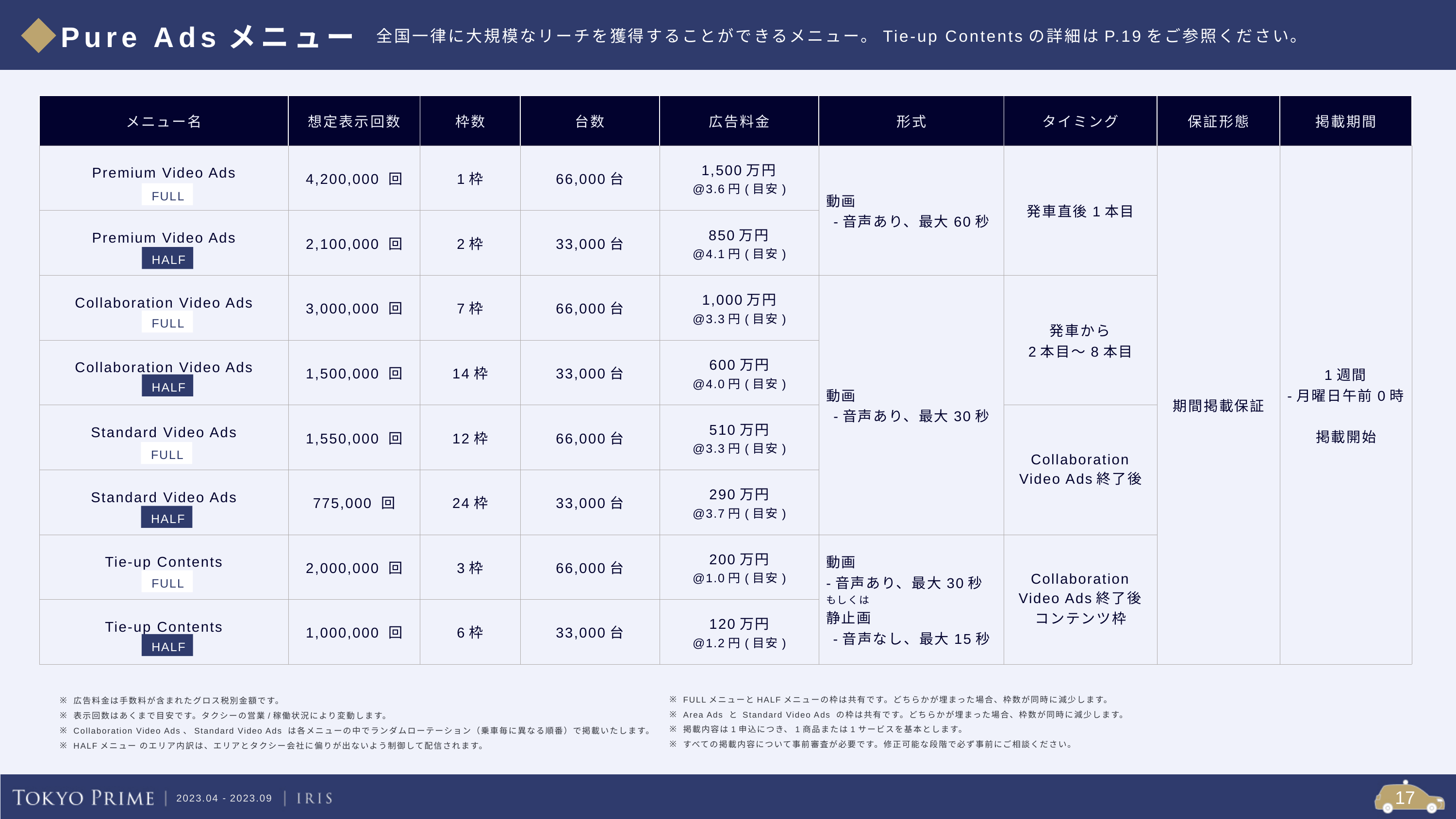

全国一律に大規模なリーチを獲得することができるメニュー。Tie-up Contentsの詳細はP.19をご参照ください。
Pure Adsメニュー
| メニュー名 | 想定表示回数 | 枠数 | 台数 | 広告料金 | 形式 | タイミング | 保証形態 | 掲載期間 |
| --- | --- | --- | --- | --- | --- | --- | --- | --- |
| Premium Video Ads | 4,200,000 回 | 1枠 | 66,000台 | 1,500万円 @3.6円(目安) | 動画 -音声あり、最大60秒 | 発車直後1本目 | 期間掲載保証 | 1週間 -月曜日午前0時 掲載開始 |
| Premium Video Ads | 2,100,000 回 | 2枠 | 33,000台 | 850万円 @4.1円(目安) |  |  |  |  |
| Collaboration Video Ads | 3,000,000 回 | 7枠 | 66,000台 | 1,000万円 @3.3円(目安) | 動画 -音声あり、最大30秒 | 発車から 2本目～8本目 |  |  |
| Collaboration Video Ads | 1,500,000 回 | 14枠 | 33,000台 | 600万円 @4.0円(目安) |  |  |  |  |
| Standard Video Ads | 1,550,000 回 | 12枠 | 66,000台 | 510万円 @3.3円(目安) |  | Collaboration Video Ads終了後 |  |  |
| Standard Video Ads | 775,000 回 | 24枠 | 33,000台 | 290万円 @3.7円(目安) |  |  |  |  |
| Tie-up Contents | 2,000,000 回 | 3枠 | 66,000台 | 200万円 @1.0円(目安) | 動画 -音声あり、最大30秒 もしくは 静止画 -音声なし、最大15秒 | Collaboration Video Ads終了後 コンテンツ枠 |  |  |
| Tie-up Contents | 1,000,000 回 | 6枠 | 33,000台 | 120万円 @1.2円(目安) |  |  |  |  |

FULL

HALF

FULL

HALF

FULL

HALF

FULL

HALF
FULLメニューとHALFメニューの枠は共有です。どちらかが埋まった場合、枠数が同時に減少します。
Area Ads と Standard Video Ads の枠は共有です。どちらかが埋まった場合、枠数が同時に減少します。
掲載内容は1申込につき、1商品または1サービスを基本とします。
すべての掲載内容について事前審査が必要です。修正可能な段階で必ず事前にご相談ください。

広告料金は手数料が含まれたグロス税別金額です。
表示回数はあくまで目安です。タクシーの営業/稼働状況により変動します。
Collaboration Video Ads、Standard Video Ads は各メニューの中でランダムローテーション（乗車毎に異なる順番）で掲載いたします。
HALFメニュー のエリア内訳は、エリアとタクシー会社に偏りが出ないよう制御して配信されます。